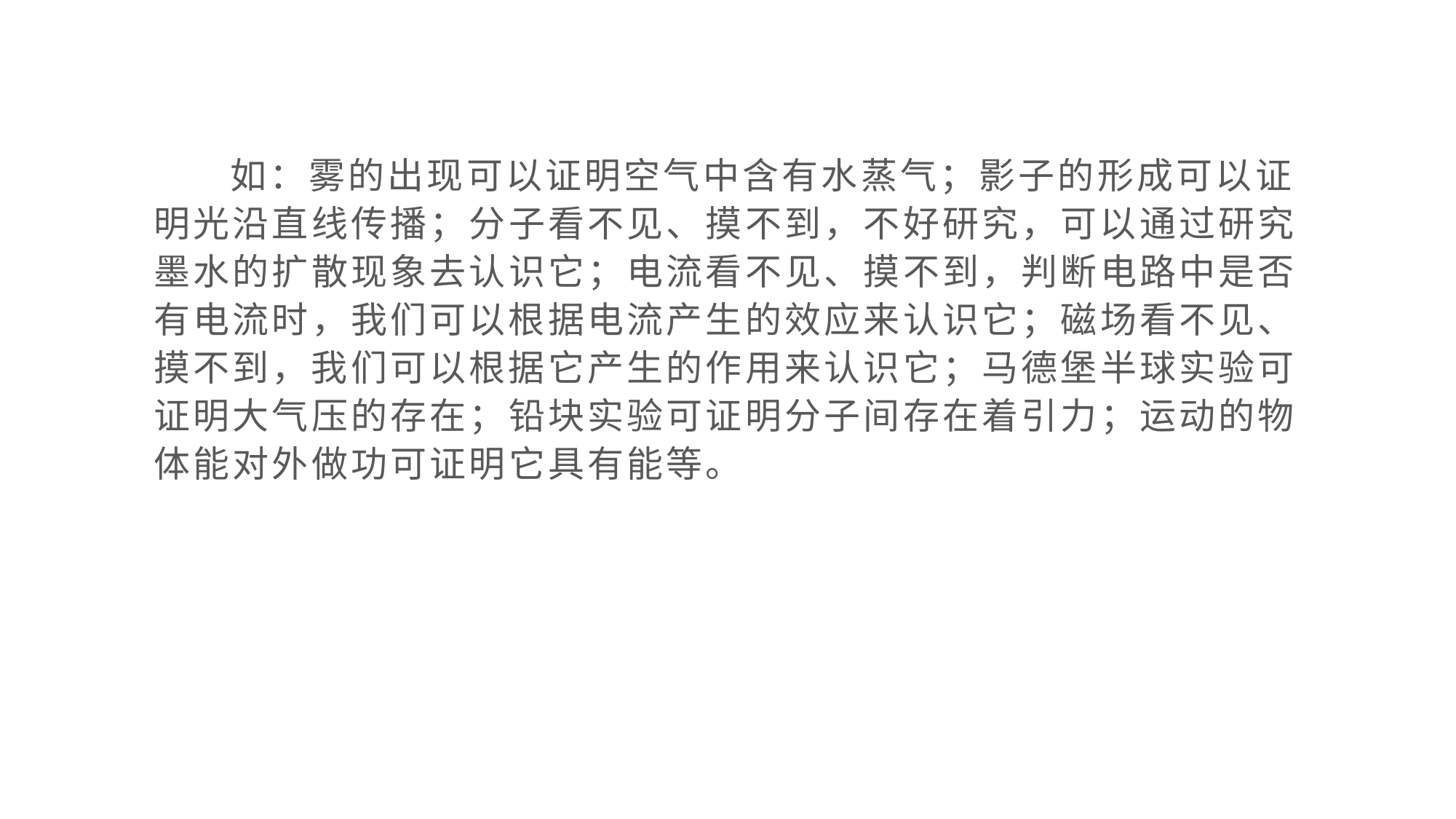

如：雾的出现可以证明空气中含有水蒸气；影子的形成可以证明光沿直线传播；分子看不见、摸不到，不好研究，可以通过研究墨水的扩散现象去认识它；电流看不见、摸不到，判断电路中是否有电流时，我们可以根据电流产生的效应来认识它；磁场看不见、摸不到，我们可以根据它产生的作用来认识它；马德堡半球实验可证明大气压的存在；铅块实验可证明分子间存在着引力；运动的物体能对外做功可证明它具有能等。